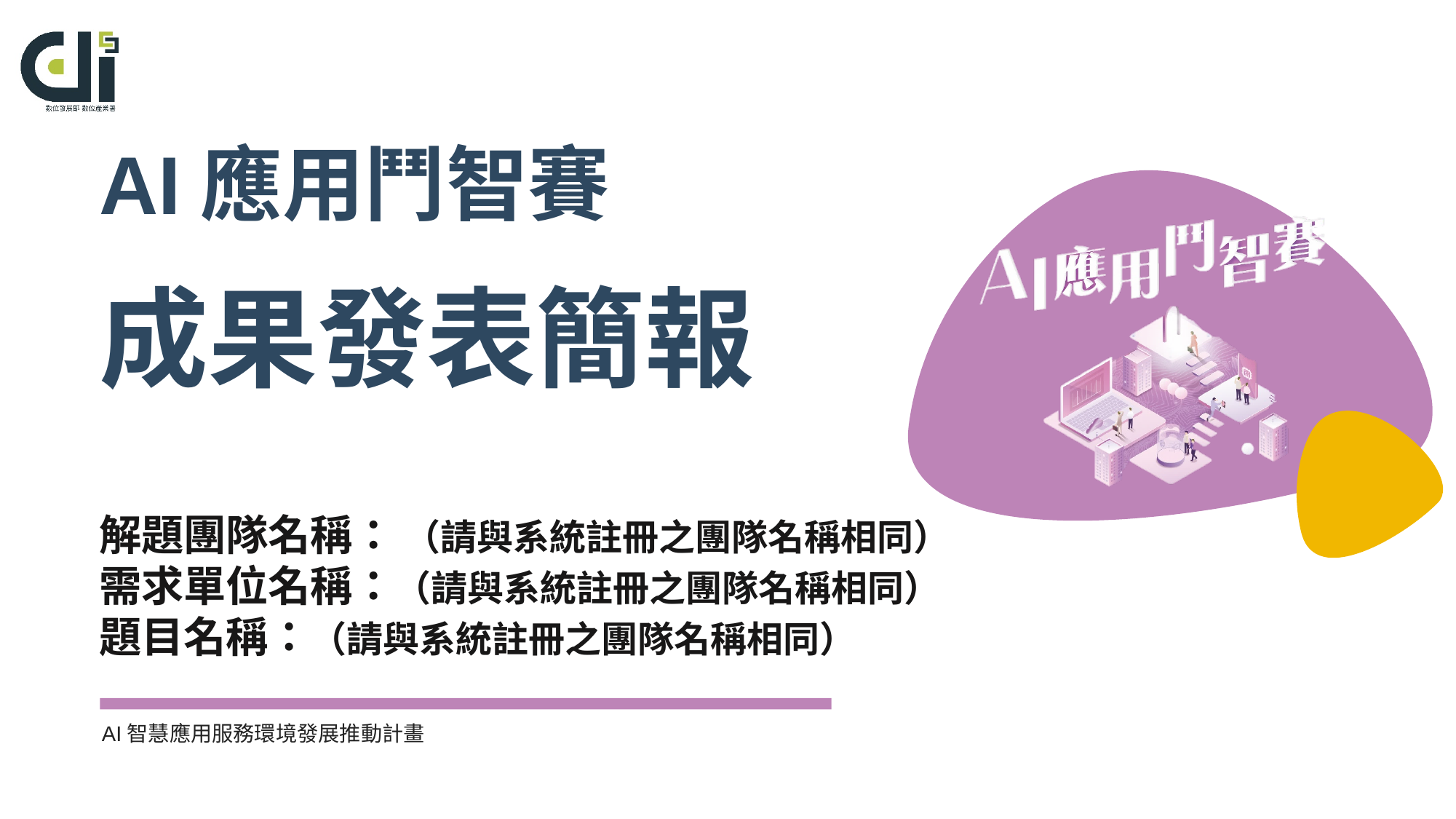

AI應用鬥智賽
成果發表簡報
解題團隊名稱： （請與系統註冊之團隊名稱相同）
需求單位名稱：（請與系統註冊之團隊名稱相同）
題目名稱：（請與系統註冊之團隊名稱相同）

1